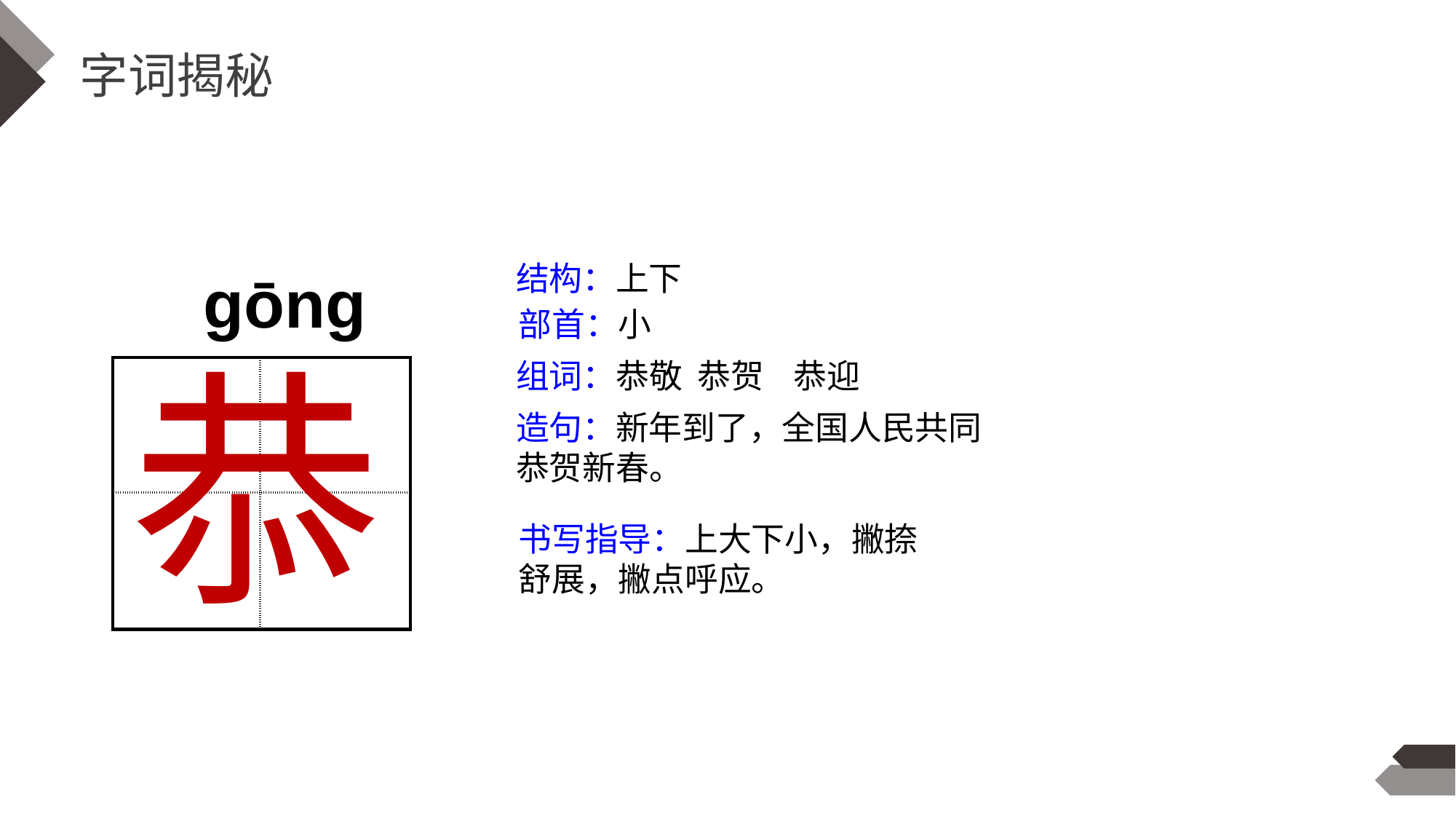

字词揭秘
结构：上下
gōng
部首：小
恭
组词：恭敬  恭贺    恭迎
|  |  |
| --- | --- |
|  |  |
造句：新年到了，全国人民共同恭贺新春。

书写指导：上大下小，撇捺舒展，撇点呼应。